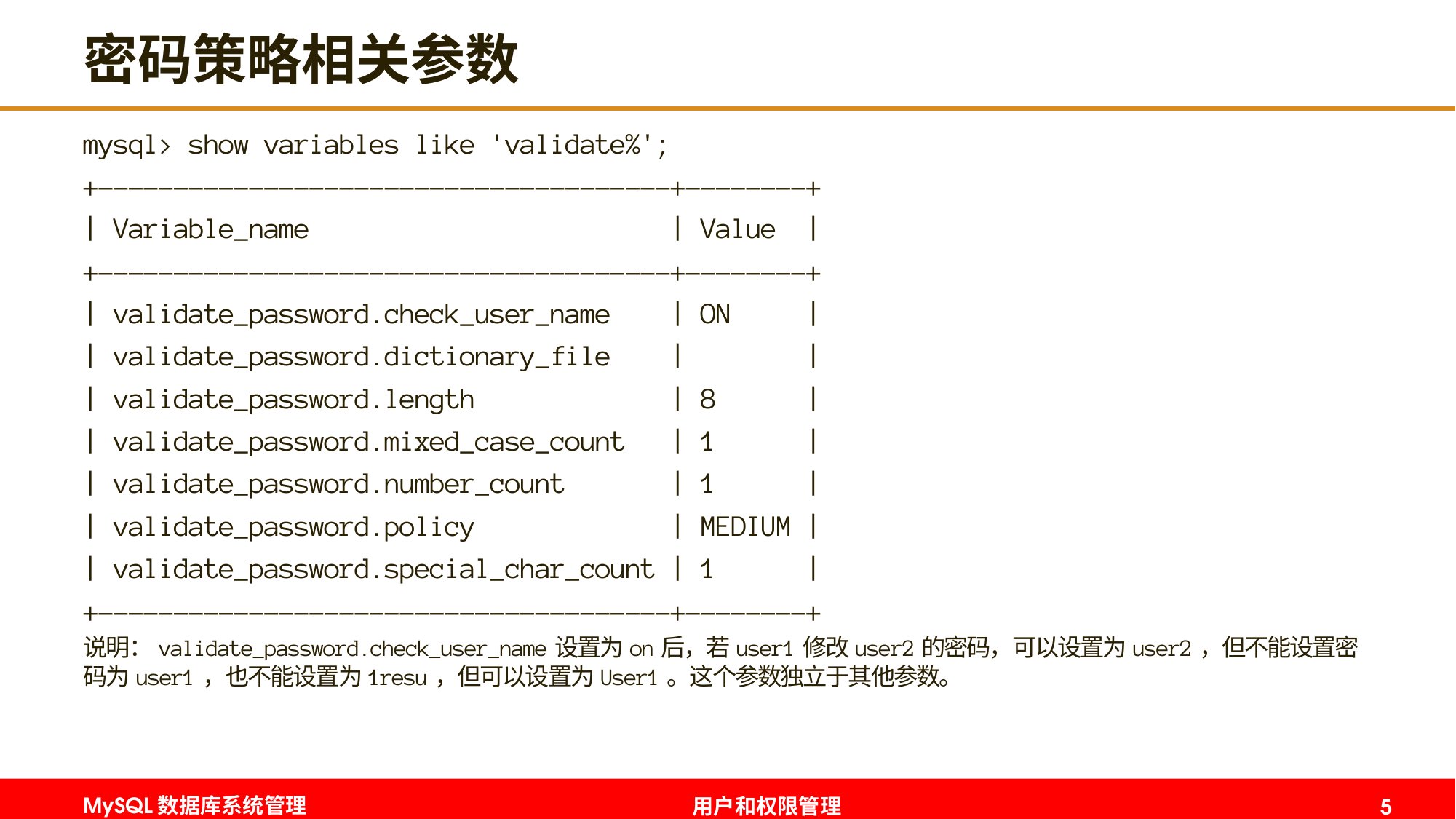

# 密码策略相关参数
mysql> show variables like 'validate%';
+--------------------------------------+--------+
| Variable_name                        | Value  |
+--------------------------------------+--------+
| validate_password.check_user_name    | ON     |
| validate_password.dictionary_file    |        |
| validate_password.length             | 8      |
| validate_password.mixed_case_count   | 1      |
| validate_password.number_count       | 1      |
| validate_password.policy             | MEDIUM |
| validate_password.special_char_count | 1      |
+--------------------------------------+--------+
说明：validate_password.check_user_name设置为on后，若user1修改user2的密码，可以设置为user2，但不能设置密码为user1，也不能设置为1resu，但可以设置为User1。这个参数独立于其他参数。